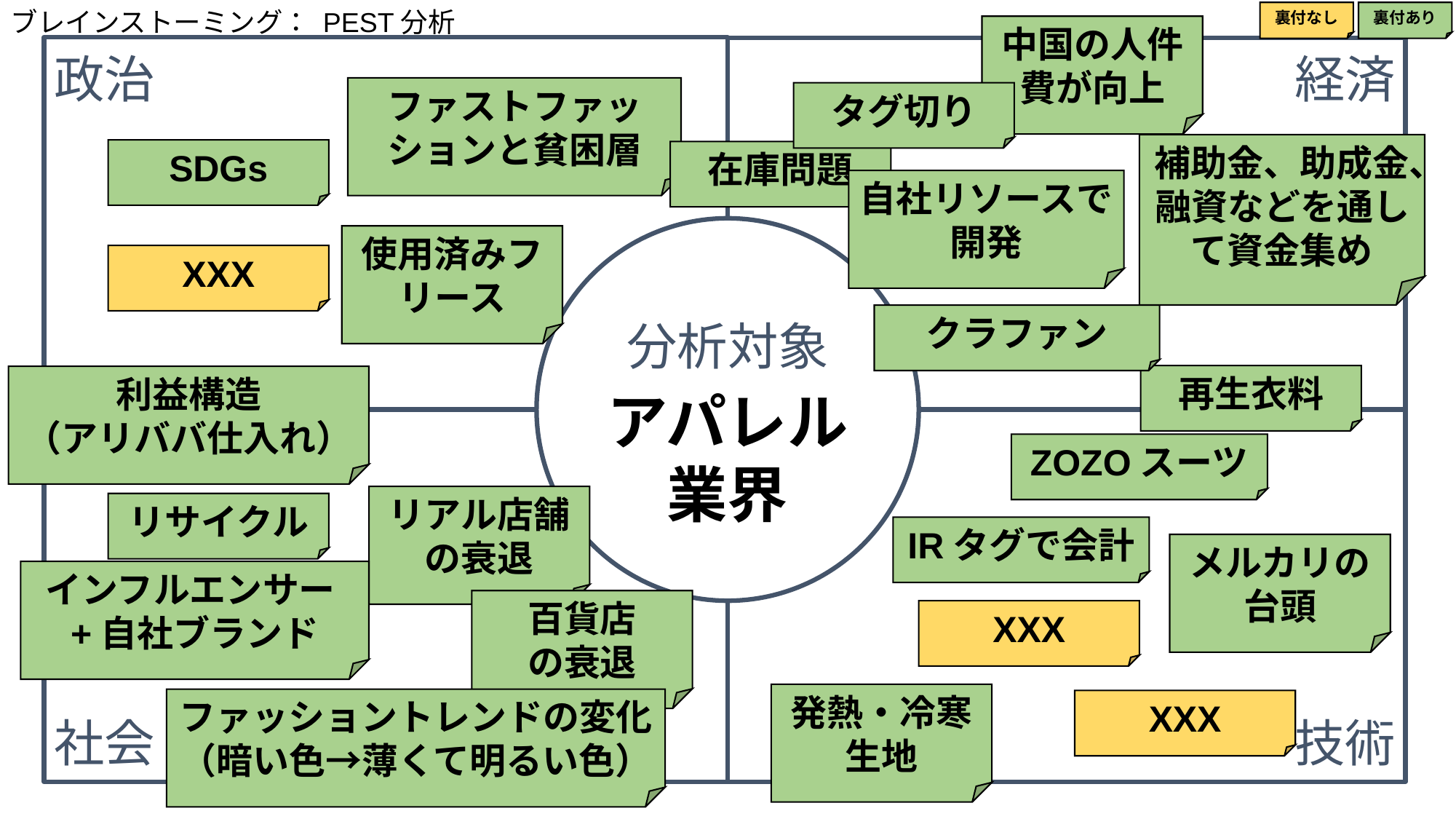

ブレインストーミング： PEST分析
裏付なし
裏付あり
中国の人件費が向上
政治
経済
ファストファッションと貧困層
タグ切り
補助金、助成金、融資などを通して資金集め
SDGs
在庫問題
自社リソースで開発
分析対象
使用済みフリース
XXX
クラファン
再生衣料
利益構造
（アリババ仕入れ）
アパレル業界
社会
技術
ZOZOスーツ
リアル店舗の衰退
リサイクル
IRタグで会計
メルカリの台頭
インフルエンサー+自社ブランド
百貨店
の衰退
XXX
発熱・冷寒生地
ファッショントレンドの変化
（暗い色→薄くて明るい色）
XXX